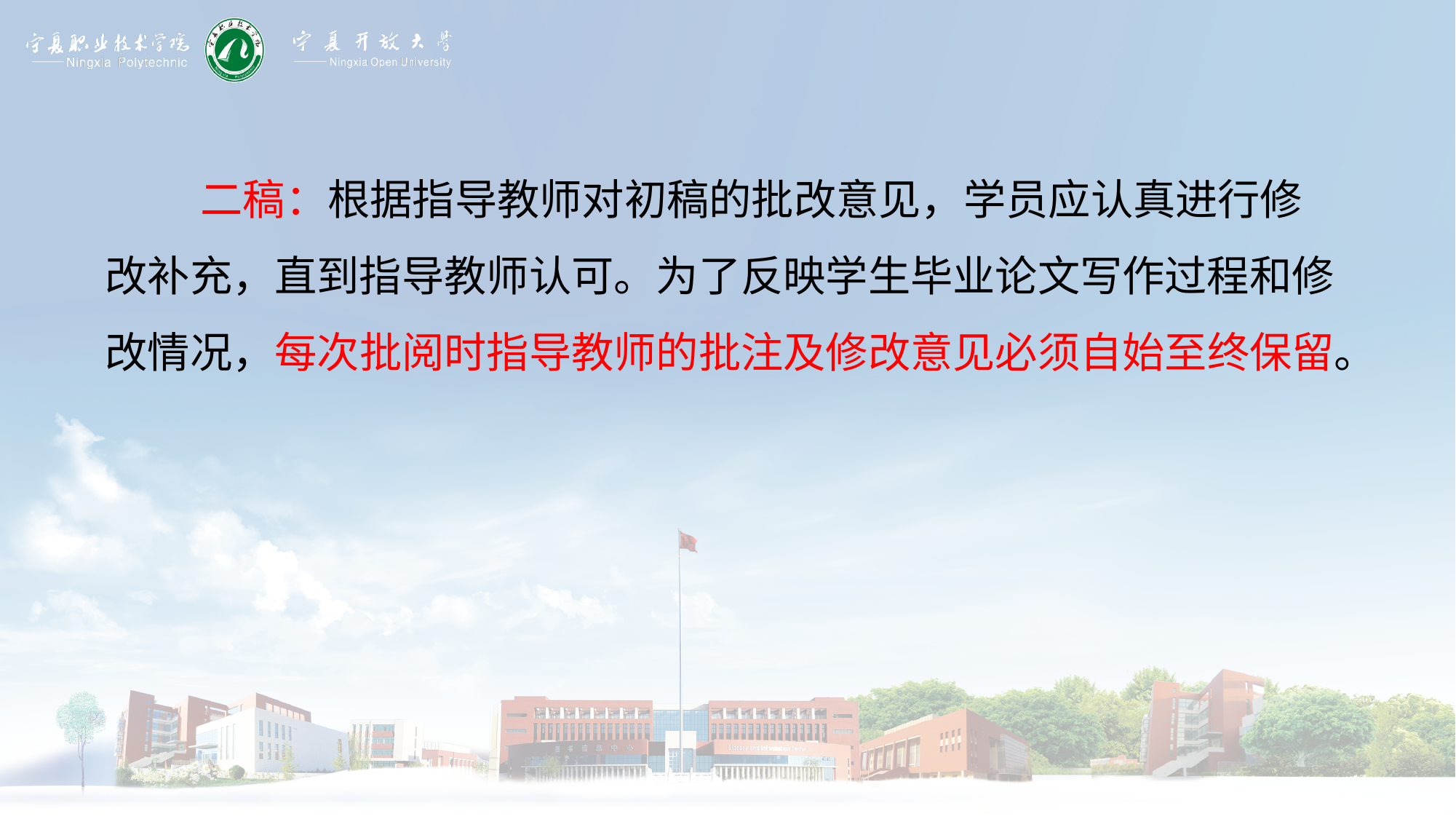

二稿：根据指导教师对初稿的批改意见，学员应认真进行修改补充，直到指导教师认可。为了反映学生毕业论文写作过程和修改情况，每次批阅时指导教师的批注及修改意见必须自始至终保留。